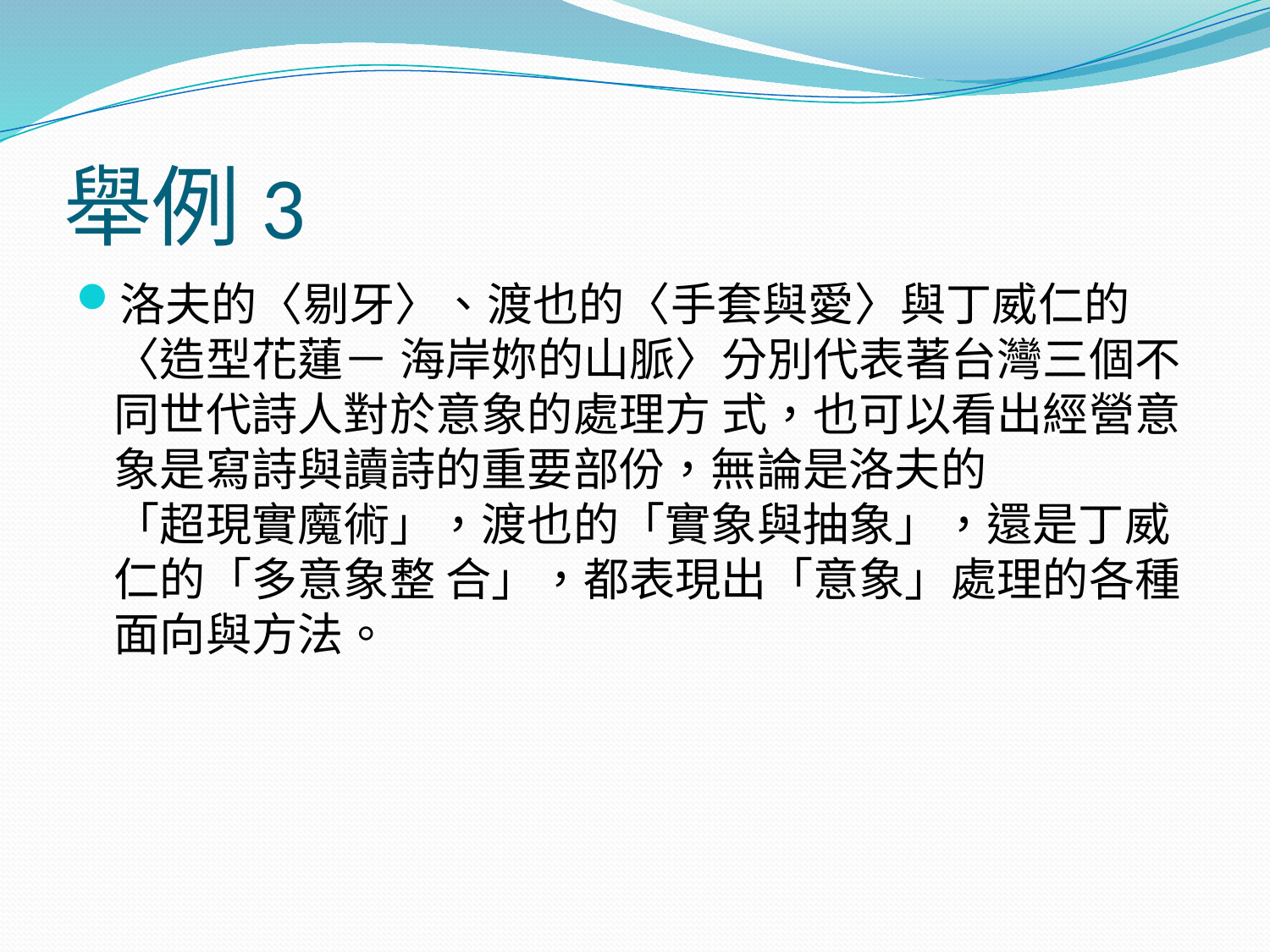

# 舉例3
洛夫的〈剔牙〉、渡也的〈手套與愛〉與丁威仁的〈造型花蓮－ 海岸妳的山脈〉分別代表著台灣三個不同世代詩人對於意象的處理方 式，也可以看出經營意象是寫詩與讀詩的重要部份，無論是洛夫的
「超現實魔術」，渡也的「實象與抽象」，還是丁威仁的「多意象整 合」，都表現出「意象」處理的各種面向與方法。